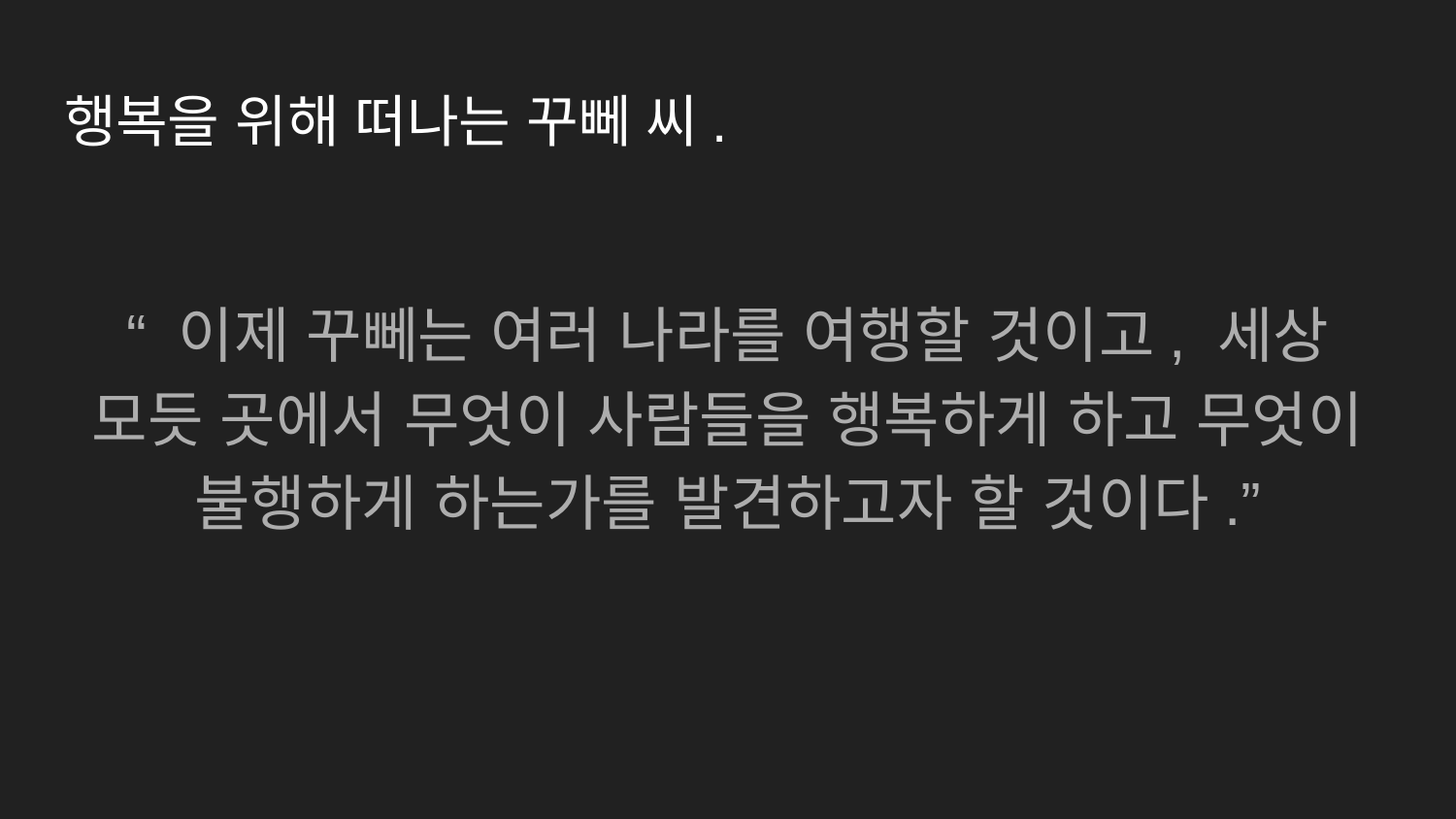

# 행복을 위해 떠나는 꾸뻬 씨.
“ 이제 꾸뻬는 여러 나라를 여행할 것이고, 세상 모듯 곳에서 무엇이 사람들을 행복하게 하고 무엇이 불행하게 하는가를 발견하고자 할 것이다.”